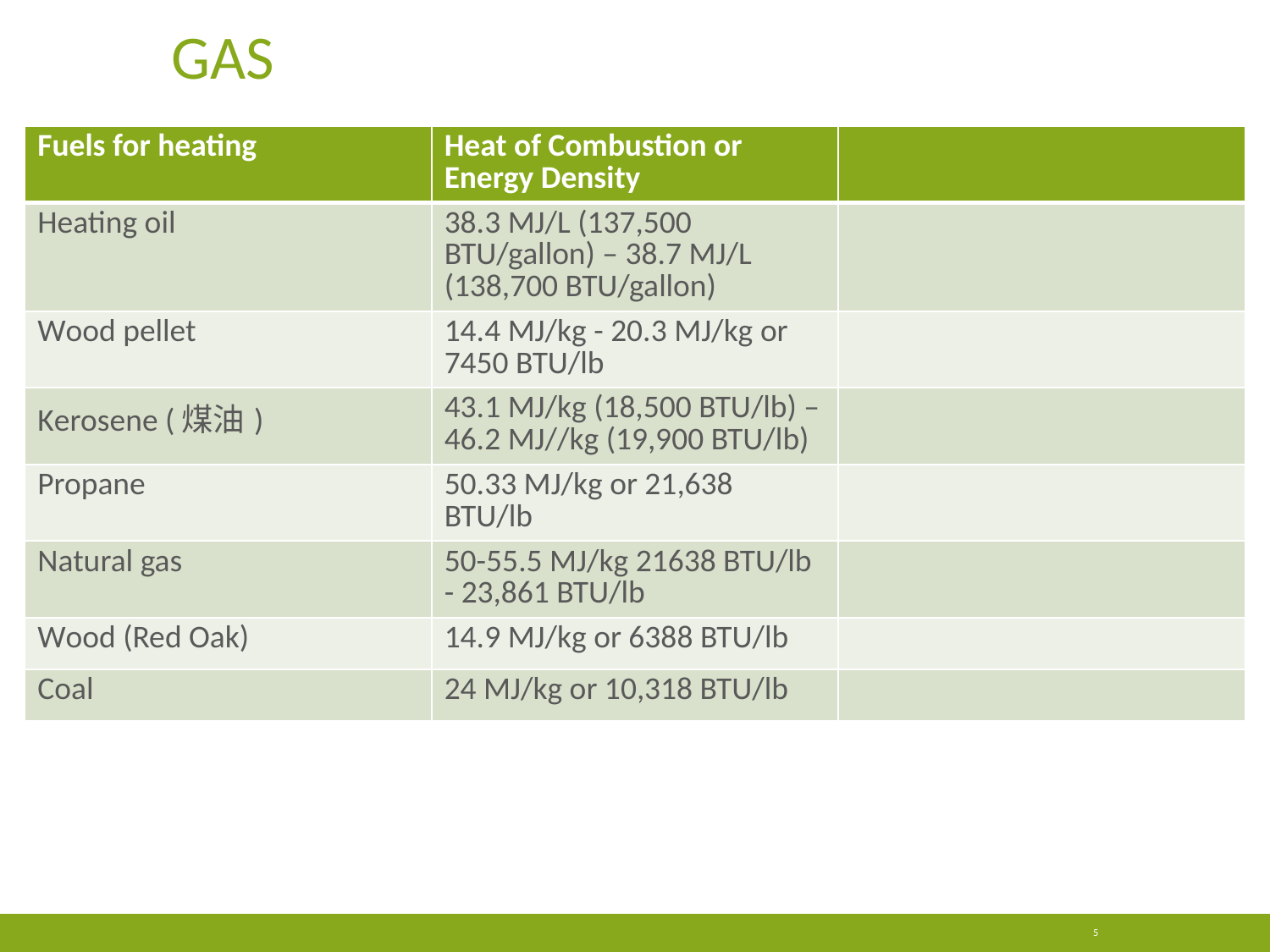

# Gas
| Fuels for heating | Heat of Combustion or Energy Density |  |
| --- | --- | --- |
| Heating oil | 38.3 MJ/L (137,500 BTU/gallon) – 38.7 MJ/L (138,700 BTU/gallon) |  |
| Wood pellet | 14.4 MJ/kg - 20.3 MJ/kg or 7450 BTU/lb |  |
| Kerosene (煤油) | 43.1 MJ/kg (18,500 BTU/lb) – 46.2 MJ//kg (19,900 BTU/lb) |  |
| Propane | 50.33 MJ/kg or 21,638 BTU/lb |  |
| Natural gas | 50-55.5 MJ/kg 21638 BTU/lb - 23,861 BTU/lb |  |
| Wood (Red Oak) | 14.9 MJ/kg or 6388 BTU/lb |  |
| Coal | 24 MJ/kg or 10,318 BTU/lb |  |

5